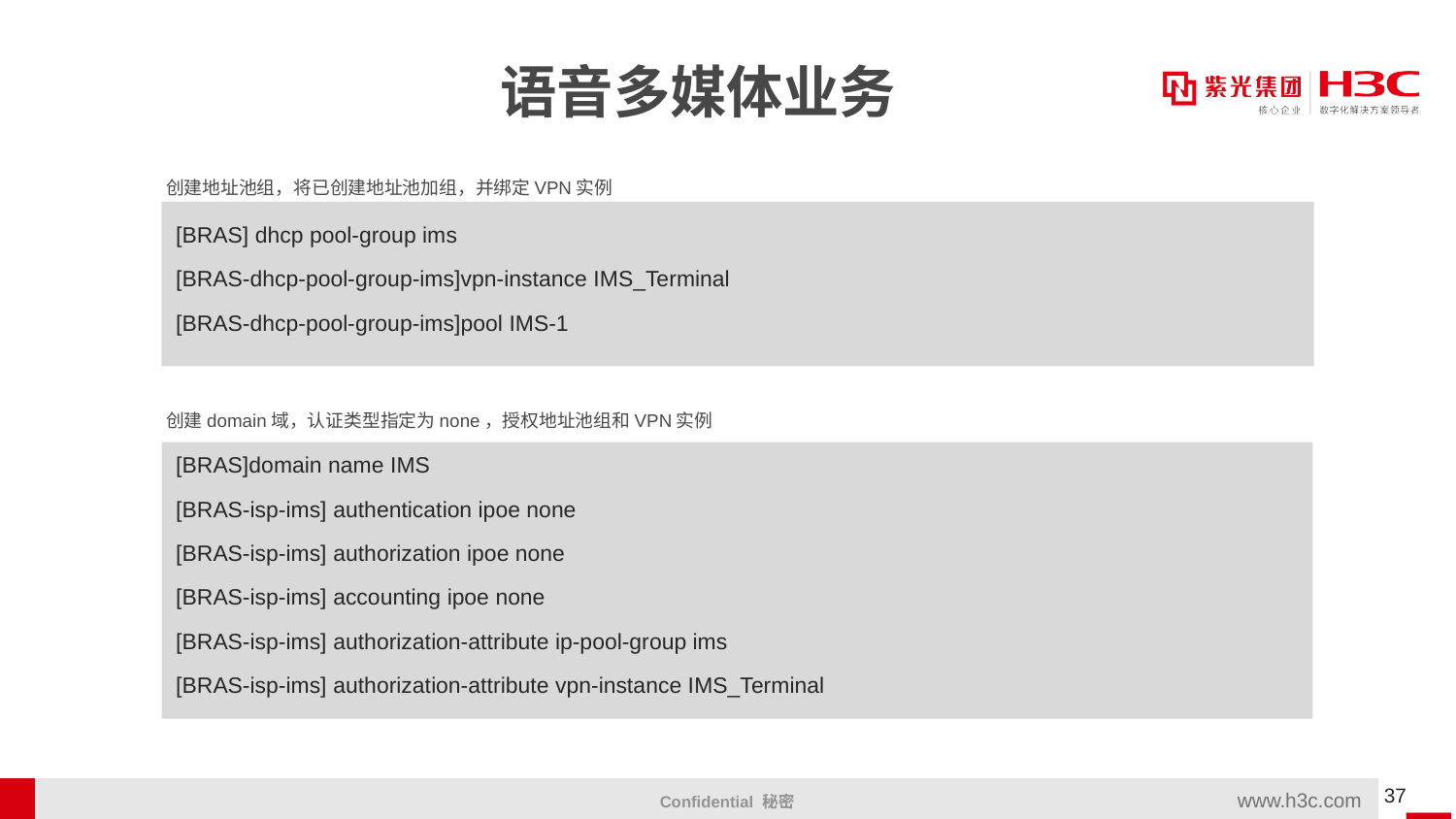

# 语音多媒体业务
创建地址池组，将已创建地址池加组，并绑定VPN实例
[BRAS] dhcp pool-group ims
[BRAS-dhcp-pool-group-ims]vpn-instance IMS_Terminal
[BRAS-dhcp-pool-group-ims]pool IMS-1
创建domain域，认证类型指定为none，授权地址池组和VPN实例
[BRAS]domain name IMS
[BRAS-isp-ims] authentication ipoe none
[BRAS-isp-ims] authorization ipoe none
[BRAS-isp-ims] accounting ipoe none
[BRAS-isp-ims] authorization-attribute ip-pool-group ims
[BRAS-isp-ims] authorization-attribute vpn-instance IMS_Terminal